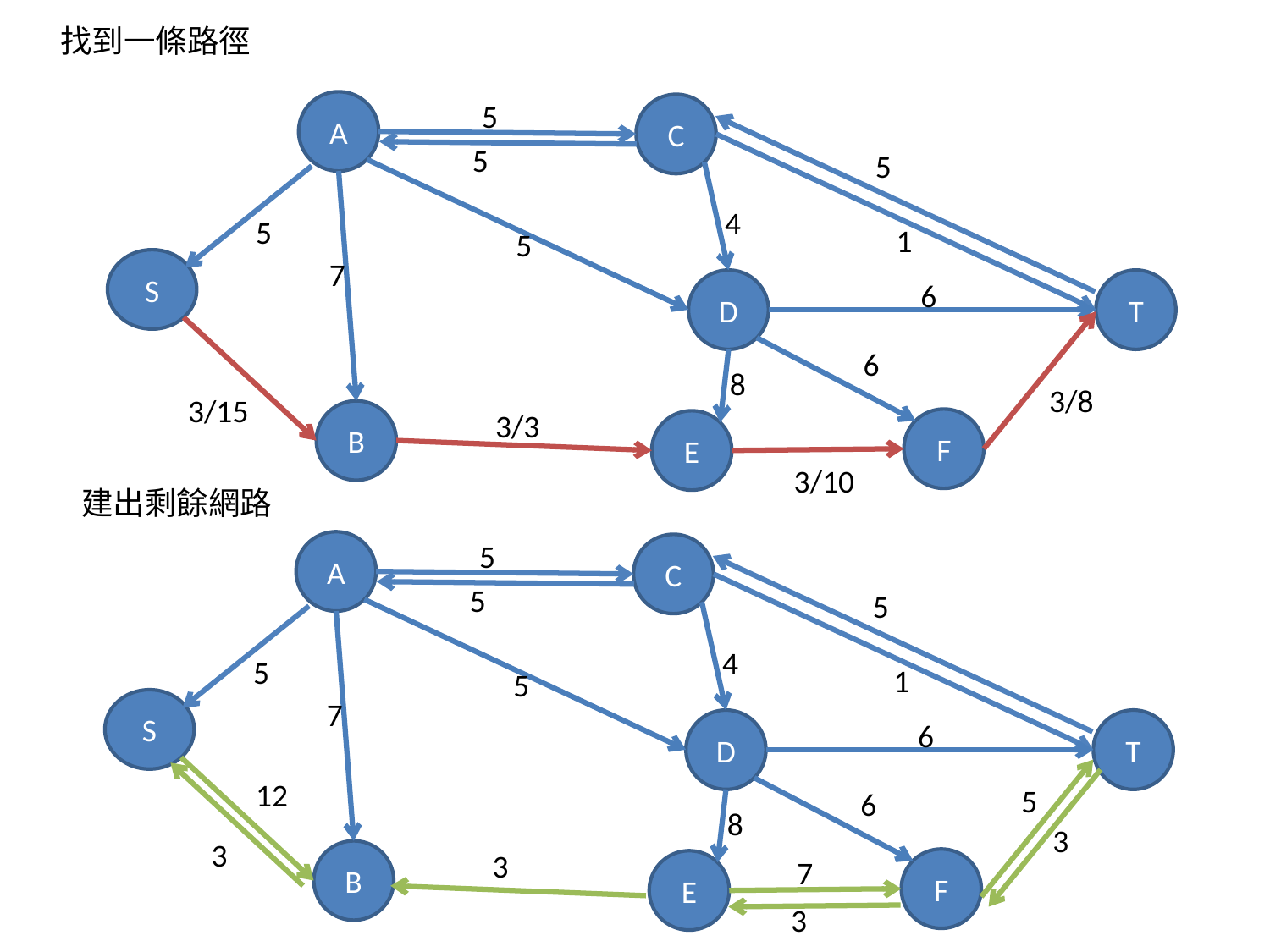

找到一條路徑
  5
A
C
4
5
1
5
7
S
D
6
T
6
8
3/8
3/15
3/3
B
F
E
3/10
  5
5
建出剩餘網路
  5
A
C
4
5
1
5
7
S
D
6
T
6
8
3
3
3
B
F
E
3
  5
5
12
5
7